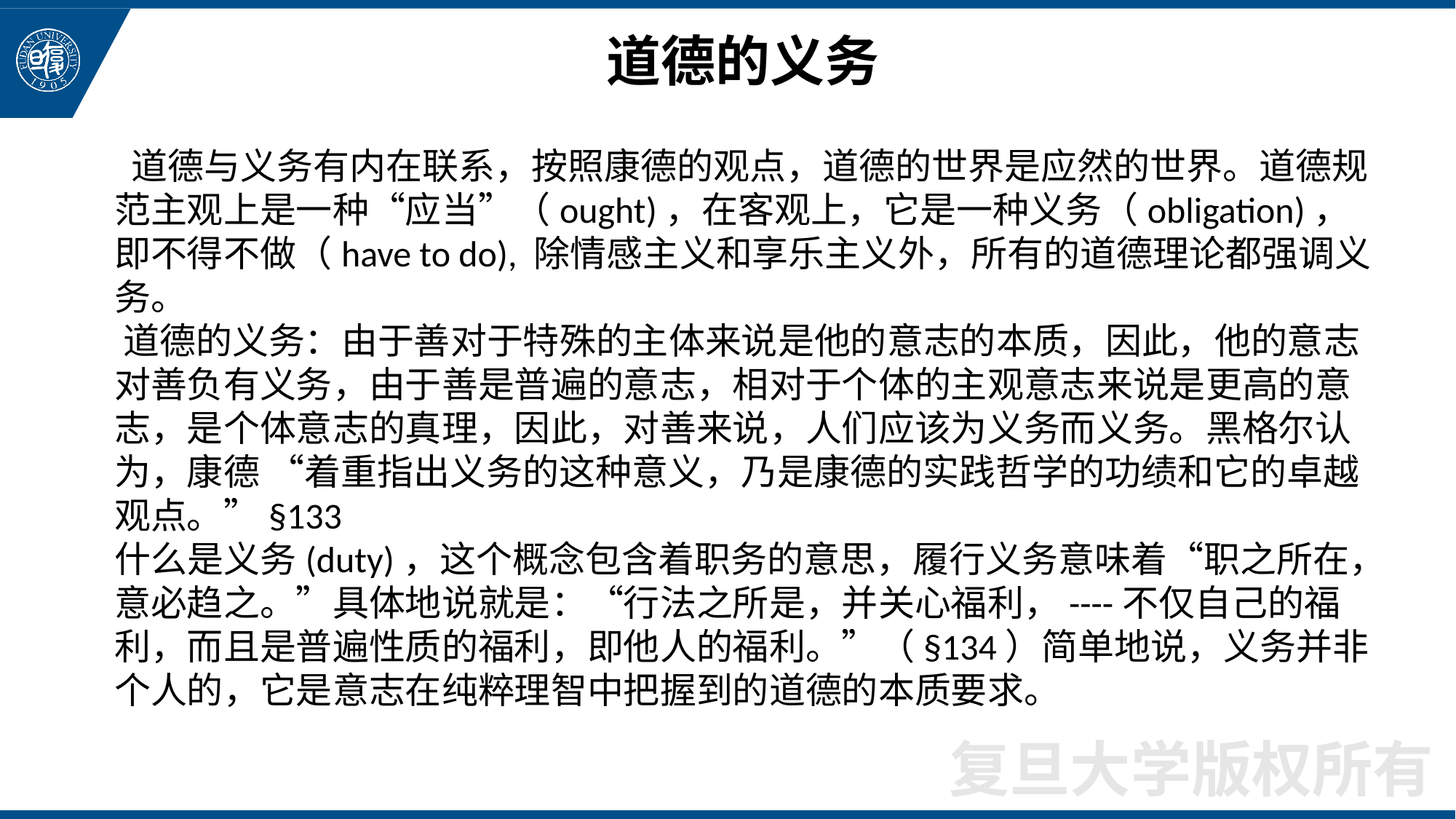

# 道德的义务
     道德与义务有内在联系，按照康德的观点，道德的世界是应然的世界。道德规范主观上是一种“应当”（ought)，在客观上，它是一种义务（obligation)，即不得不做（have to do), 除情感主义和享乐主义外，所有的道德理论都强调义务。
    道德的义务：由于善对于特殊的主体来说是他的意志的本质，因此，他的意志对善负有义务，由于善是普遍的意志，相对于个体的主观意志来说是更高的意志，是个体意志的真理，因此，对善来说，人们应该为义务而义务。黑格尔认为，康德 “着重指出义务的这种意义，乃是康德的实践哲学的功绩和它的卓越观点。”§133
   什么是义务(duty)，这个概念包含着职务的意思，履行义务意味着“职之所在，意必趋之。”具体地说就是：“行法之所是，并关心福利，----不仅自己的福利，而且是普遍性质的福利，即他人的福利。”（§134）简单地说，义务并非个人的，它是意志在纯粹理智中把握到的道德的本质要求。